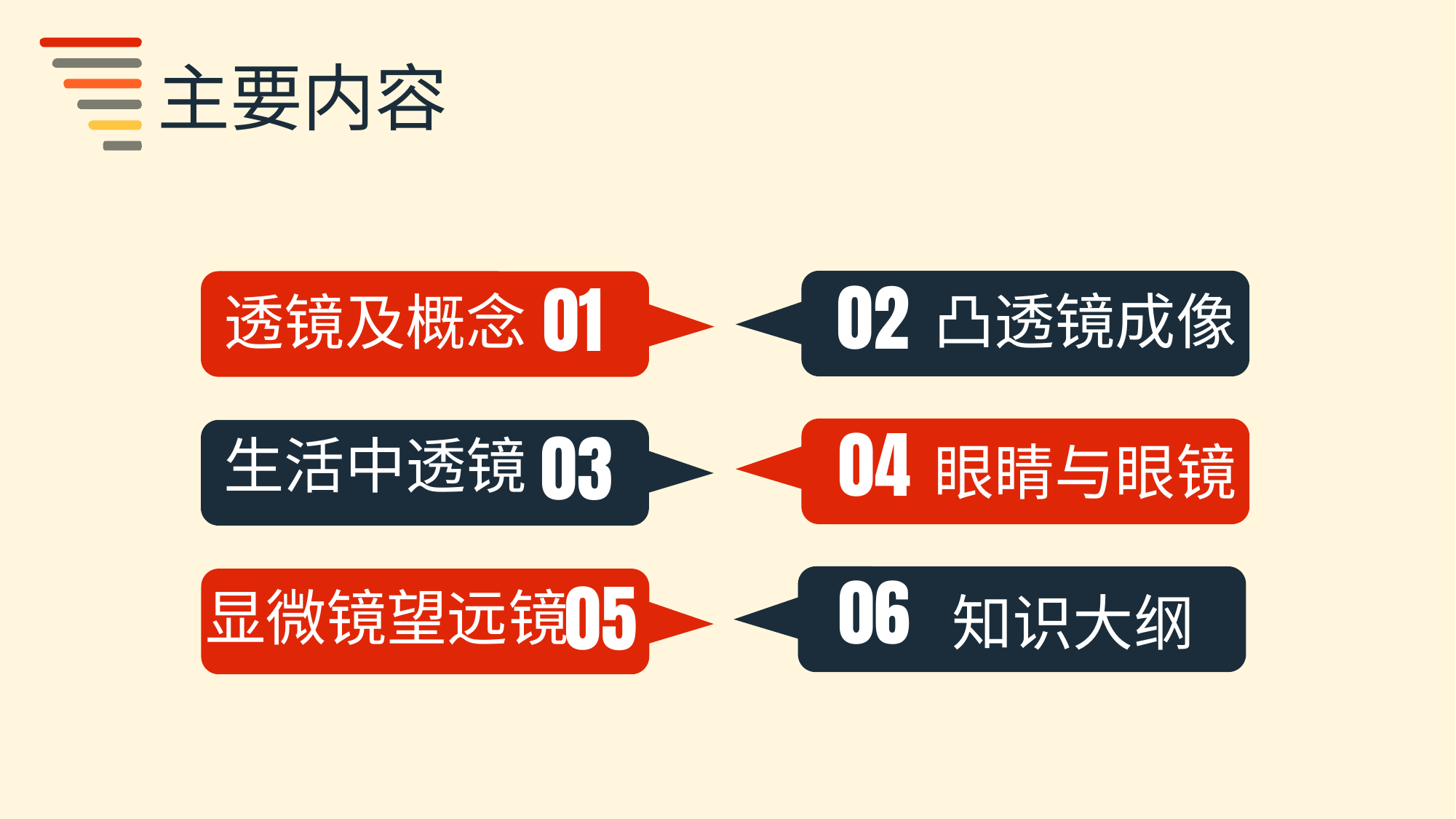

主要内容
02

凸透镜成像

01
透镜及概念

04

眼睛与眼镜

03

生活中透镜
06

知识大纲

05

显微镜望远镜